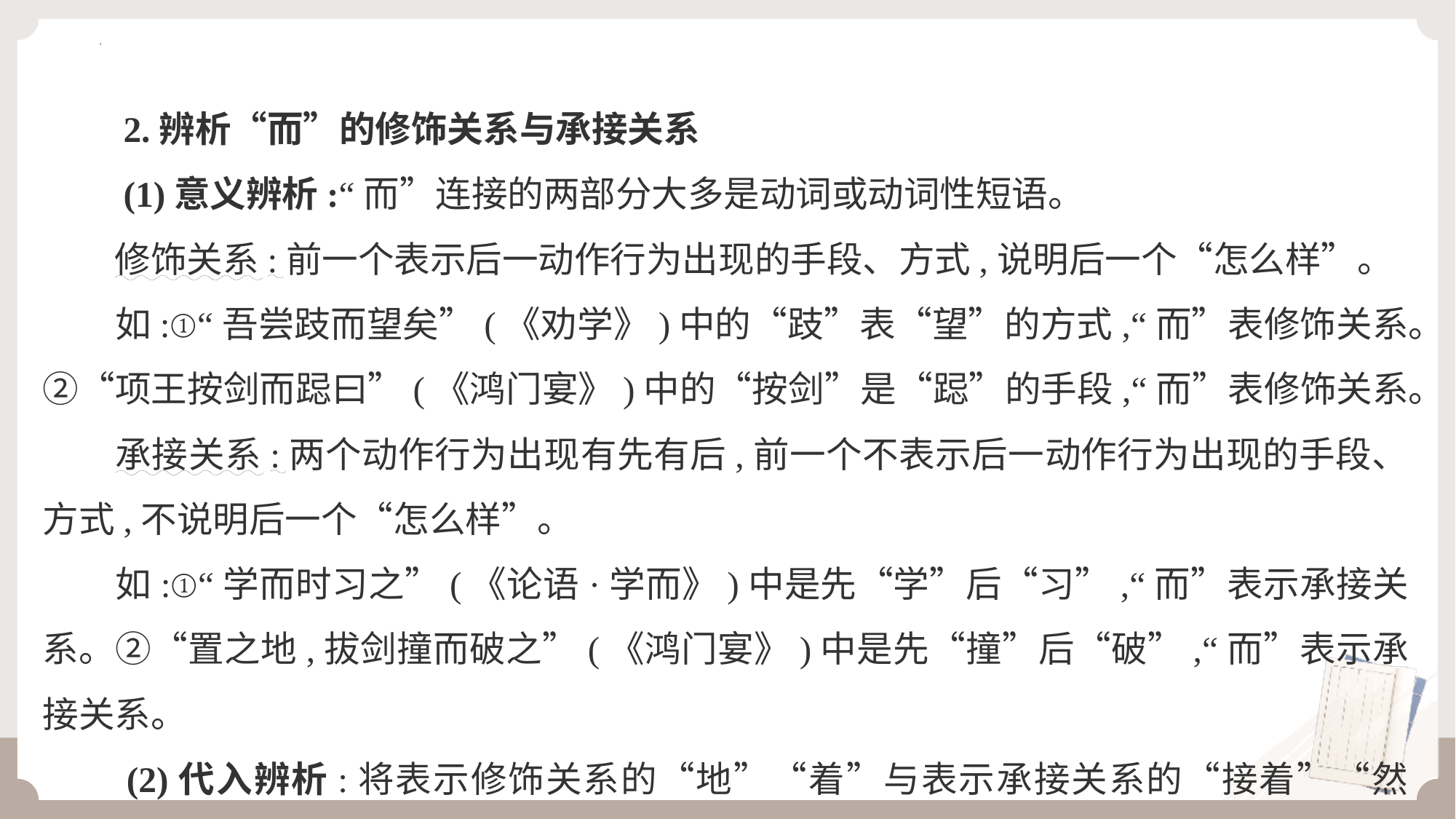

2.辨析“而”的修饰关系与承接关系
　　(1)意义辨析:“而”连接的两部分大多是动词或动词性短语。
　　修饰关系:前一个表示后一动作行为出现的手段、方式,说明后一个“怎么样”。
　　如:①“吾尝跂而望矣”(《劝学》)中的“跂”表“望”的方式,“而”表修饰关系。②“项王按剑而跽曰”(《鸿门宴》)中的“按剑”是“跽”的手段,“而”表修饰关系。
　　承接关系:两个动作行为出现有先有后,前一个不表示后一动作行为出现的手段、方式,不说明后一个“怎么样”。
　　如:①“学而时习之”(《论语·学而》)中是先“学”后“习”,“而”表示承接关系。②“置之地,拔剑撞而破之”(《鸿门宴》)中是先“撞”后“破”,“而”表示承接关系。
　　(2)代入辨析:将表示修饰关系的“地”“着”与表示承接关系的“接着”“然后”“就”代入原句,看是否通顺、合理。哪个通顺、合理,就属哪种关系。